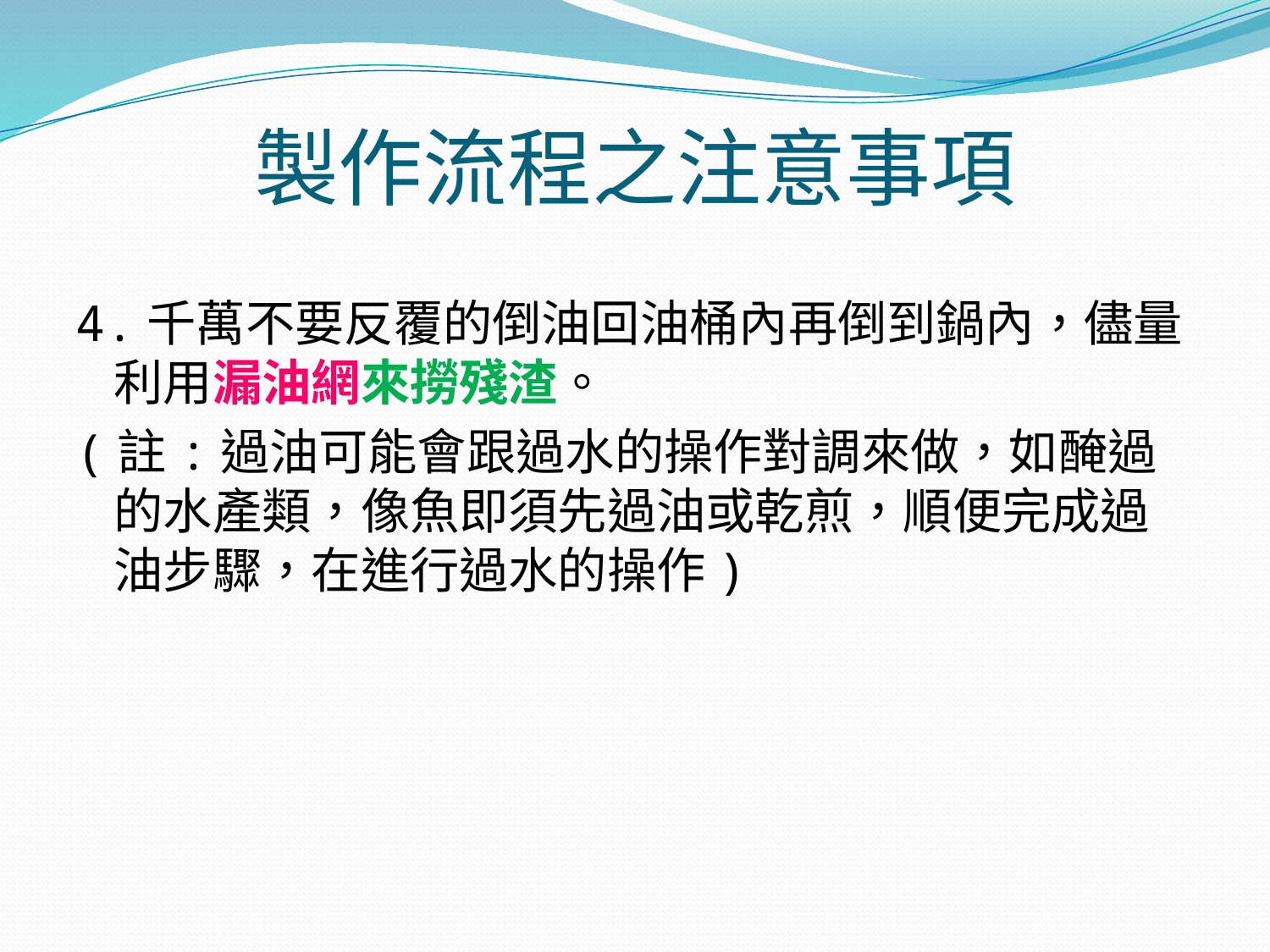

# 製作流程之注意事項
4.千萬不要反覆的倒油回油桶內再倒到鍋內，儘量利用漏油網來撈殘渣。
(註:過油可能會跟過水的操作對調來做，如醃過的水產類，像魚即須先過油或乾煎，順便完成過油步驟，在進行過水的操作)